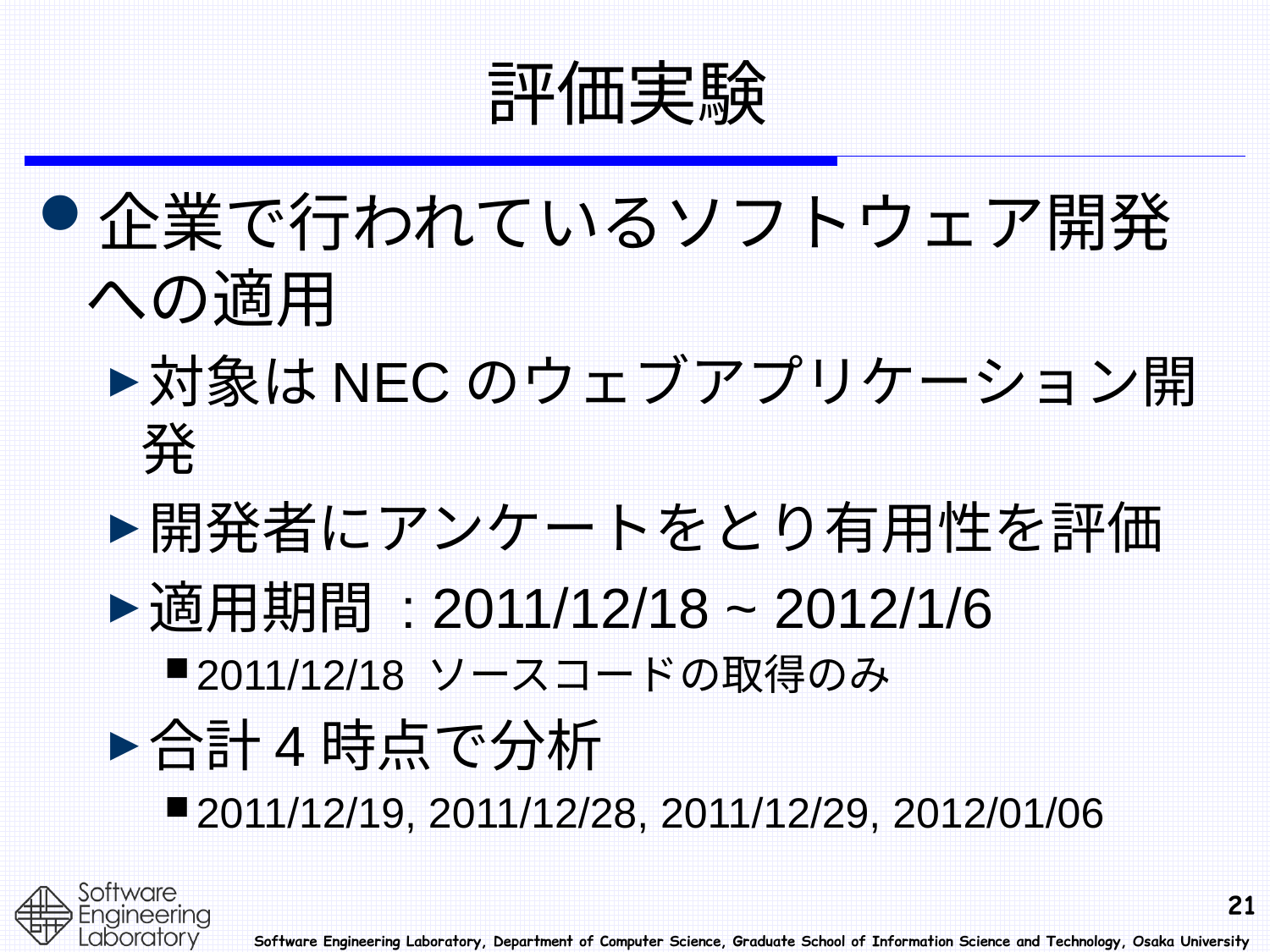

# 評価実験
企業で行われているソフトウェア開発への適用
対象はNECのウェブアプリケーション開発
開発者にアンケートをとり有用性を評価
適用期間 : 2011/12/18 ~ 2012/1/6
2011/12/18 ソースコードの取得のみ
合計4時点で分析
2011/12/19, 2011/12/28, 2011/12/29, 2012/01/06